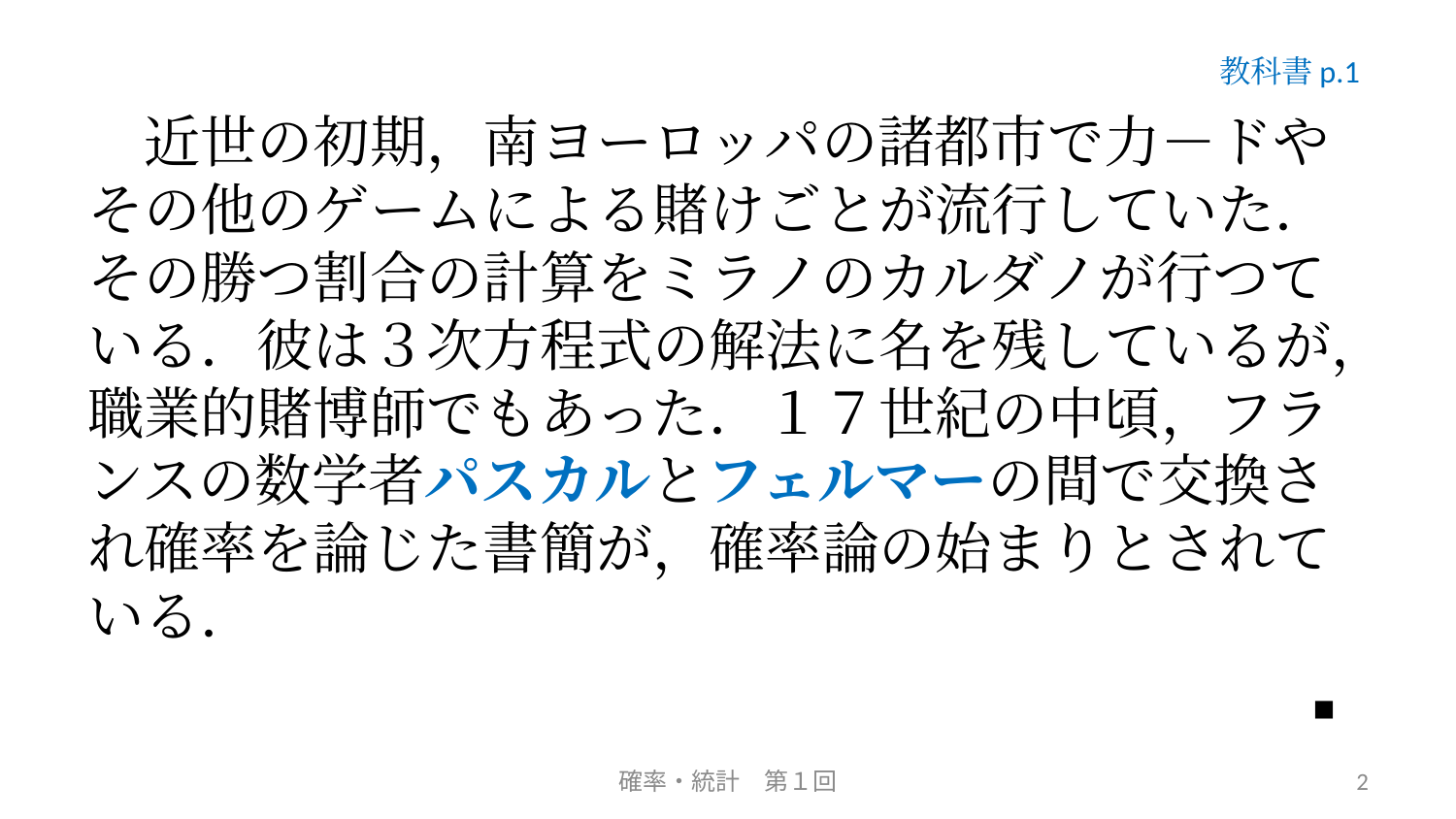

# 教科書p.1
　近世の初期，南ヨーロッパの諸都市で力－ドやその他のゲームによる賭けごとが流行していた．その勝つ割合の計算をミラノのカルダノが行つている．彼は３次方程式の解法に名を残しているが，職業的賭博師でもあった．１７世紀の中頃，フランスの数学者パスカルとフェルマーの間で交換され確率を論じた書簡が，確率論の始まりとされている．
■

確率・統計　第１回
2